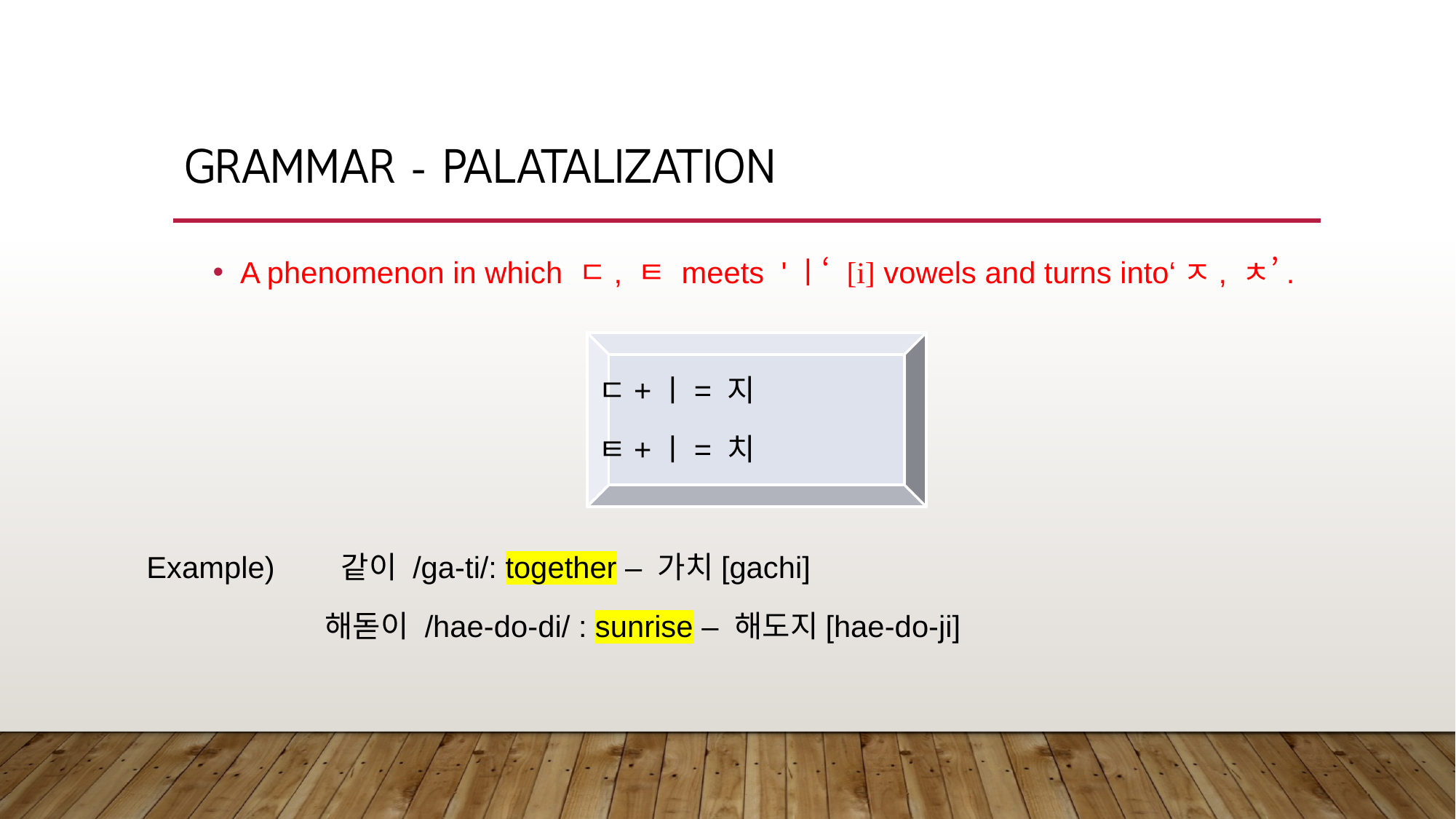

# Grammar - palatalization
A phenomenon in which ㄷ, ㅌ meets  'ㅣ‘ [i] vowels and turns into‘ㅈ, ㅊ’.

                                                    ㄷ+ㅣ= 지
                                                    ㅌ+ㅣ= 치

Example)       같이 /ga-ti/: together – 가치[gachi]
                    해돋이 /hae-do-di/ : sunrise – 해도지[hae-do-ji]